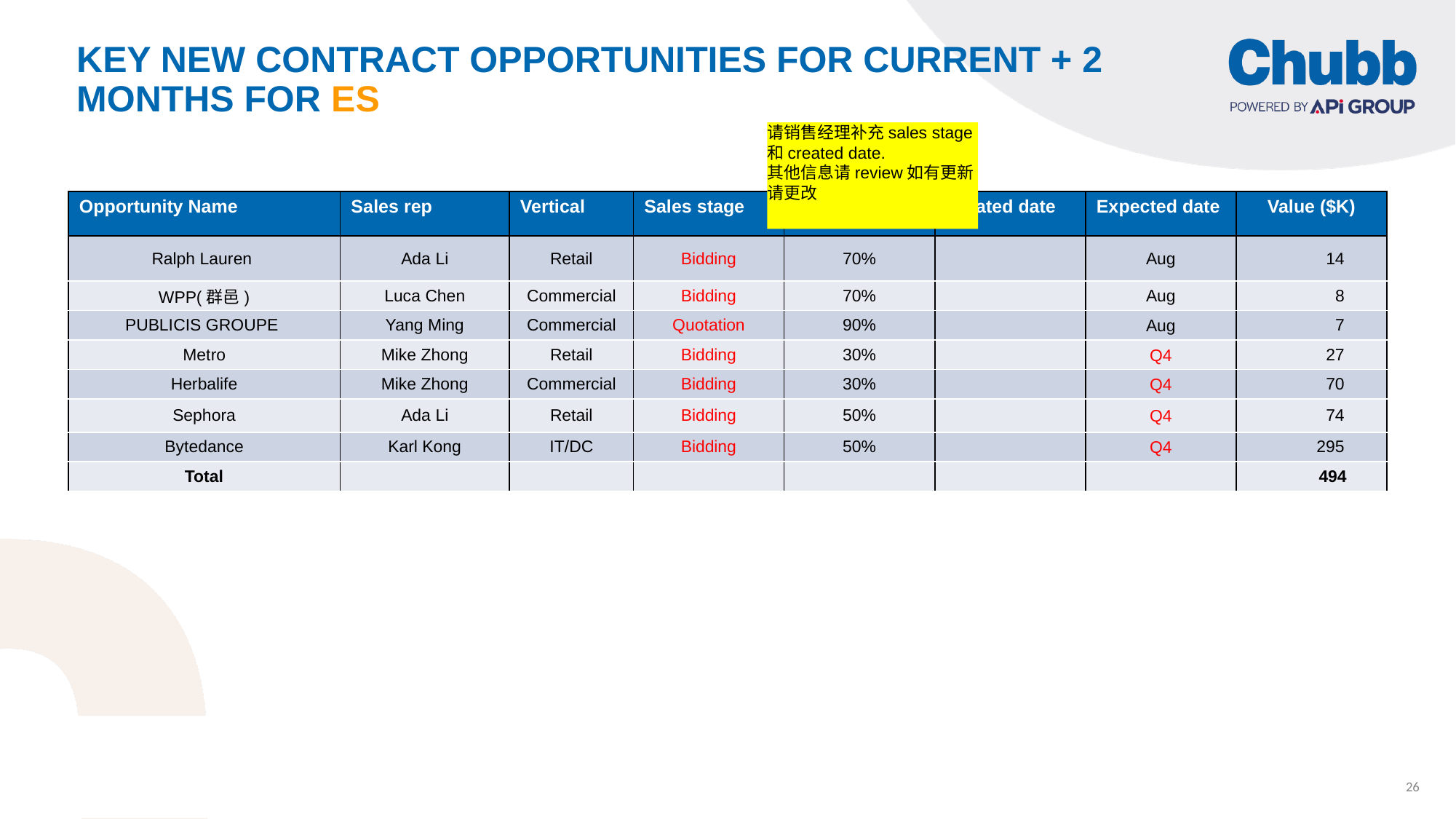

# Key New Contract Opportunities for current + 2 months for ES
请销售经理补充sales stage和created date.
其他信息请review如有更新请更改
| Opportunity Name | Sales rep | Vertical | Sales stage | Confidence | Created date | Expected date | Value ($K) |
| --- | --- | --- | --- | --- | --- | --- | --- |
| Ralph Lauren | Ada Li | Retail | Bidding | 70% |  | Aug | 14 |
| WPP(群邑) | Luca Chen | Commercial | Bidding | 70% |  | Aug | 8 |
| PUBLICIS GROUPE | Yang Ming | Commercial | Quotation | 90% |  | Aug | 7 |
| Metro | Mike Zhong | Retail | Bidding | 30% |  | Q4 | 27 |
| Herbalife | Mike Zhong | Commercial | Bidding | 30% |  | Q4 | 70 |
| Sephora | Ada Li | Retail | Bidding | 50% |  | Q4 | 74 |
| Bytedance | Karl Kong | IT/DC | Bidding | 50% |  | Q4 | 295 |
| Total |  |  |  |  |  |  | 494 |
26